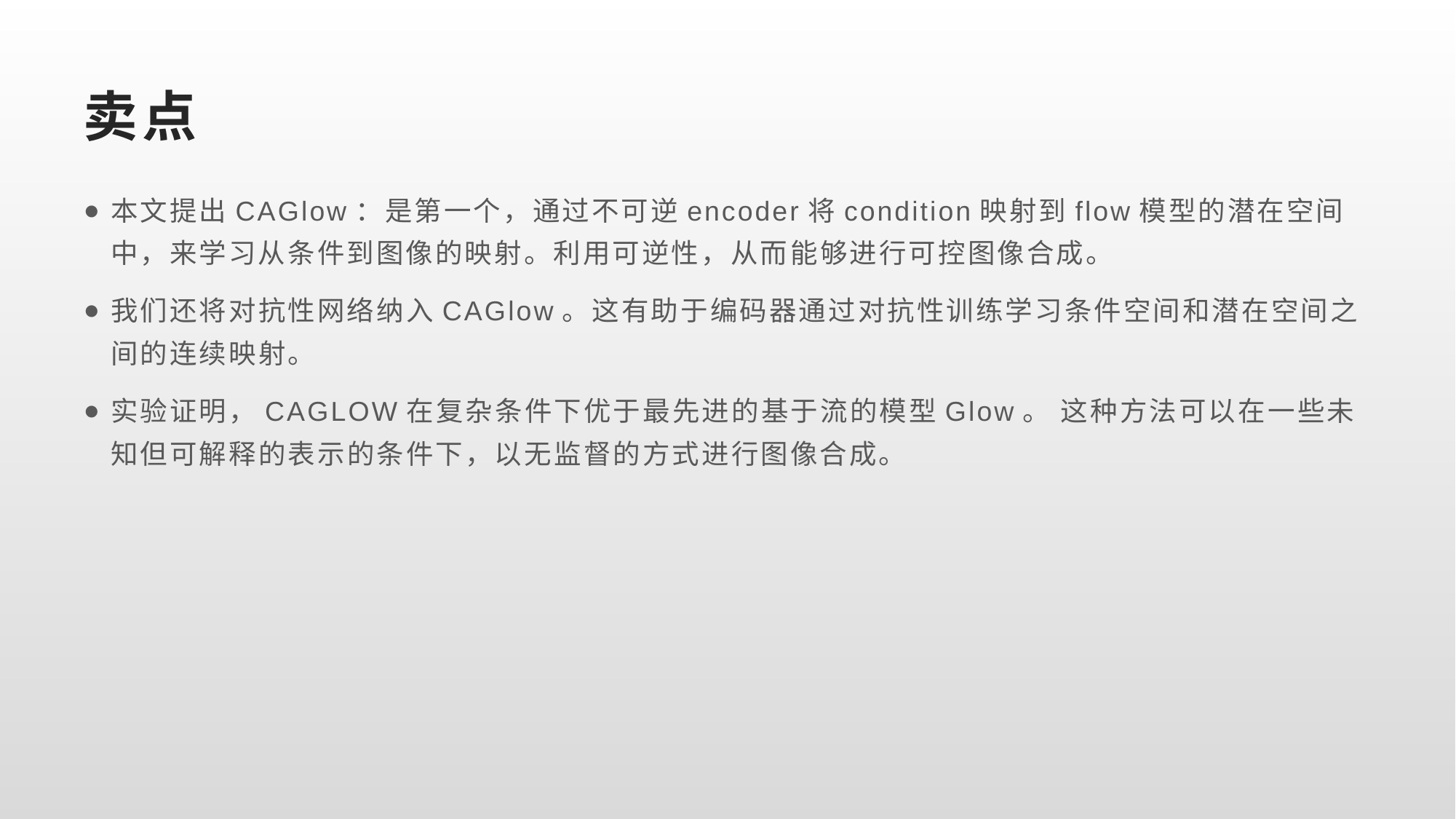

# 卖点
本文提出CAGlow：是第一个，通过不可逆encoder将condition映射到flow模型的潜在空间中，来学习从条件到图像的映射。利用可逆性，从而能够进行可控图像合成。
我们还将对抗性网络纳入CAGlow。这有助于编码器通过对抗性训练学习条件空间和潜在空间之间的连续映射。
实验证明，CAGLOW在复杂条件下优于最先进的基于流的模型Glow。 这种方法可以在一些未知但可解释的表示的条件下，以无监督的方式进行图像合成。